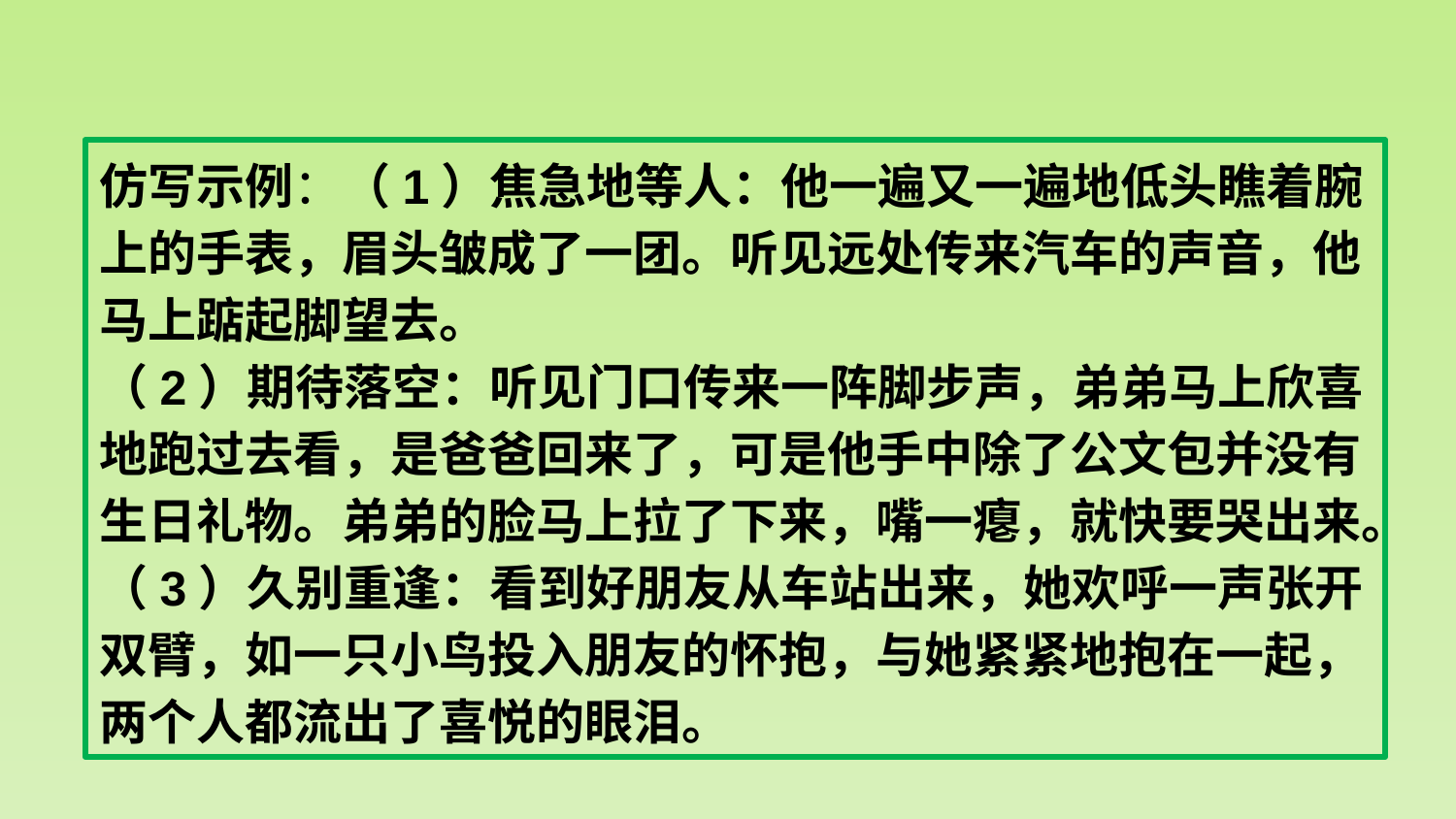

仿写示例：（1）焦急地等人：他一遍又一遍地低头瞧着腕上的手表，眉头皱成了一团。听见远处传来汽车的声音，他马上踮起脚望去。
（2）期待落空：听见门口传来一阵脚步声，弟弟马上欣喜地跑过去看，是爸爸回来了，可是他手中除了公文包并没有生日礼物。弟弟的脸马上拉了下来，嘴一瘪，就快要哭出来。
（3）久别重逢：看到好朋友从车站出来，她欢呼一声张开双臂，如一只小鸟投入朋友的怀抱，与她紧紧地抱在一起，两个人都流出了喜悦的眼泪。